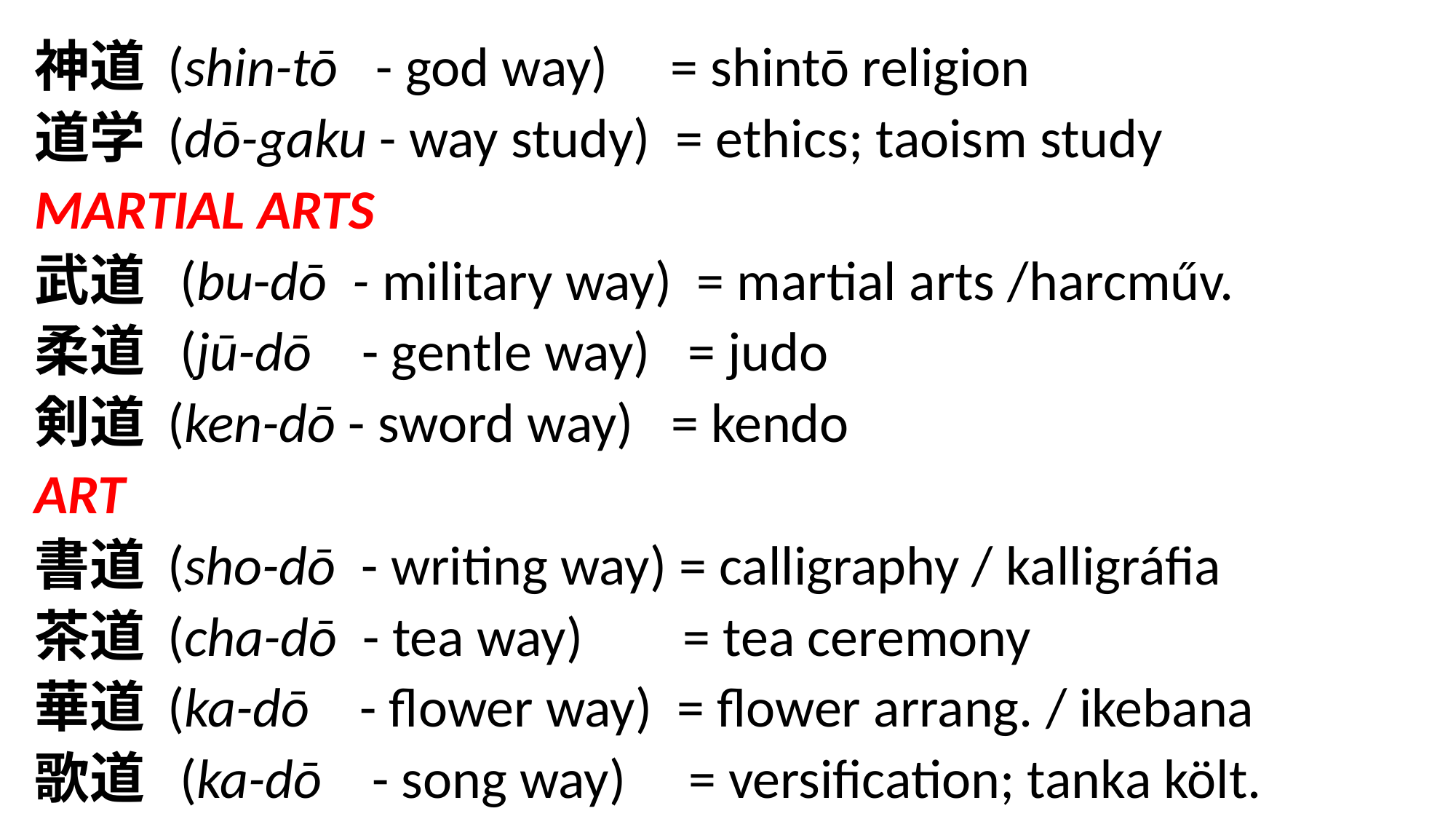

#
神道 (shin-tō   - god way)     = shintō religion
道学 (dō-gaku - way study)  = ethics; taoism study
MARTIAL ARTS
武道  (bu-dō  - military way)  = martial arts /harcműv.
柔道  (jū-dō    - gentle way)   = judo
剣道 (ken-dō - sword way)   = kendo
ART
書道 (sho-dō  - writing way) = calligraphy / kalligráfia
茶道 (cha-dō  - tea way)        = tea ceremony
華道 (ka-dō    - flower way)  = flower arrang. / ikebana
歌道  (ka-dō    - song way)     = versification; tanka költ.